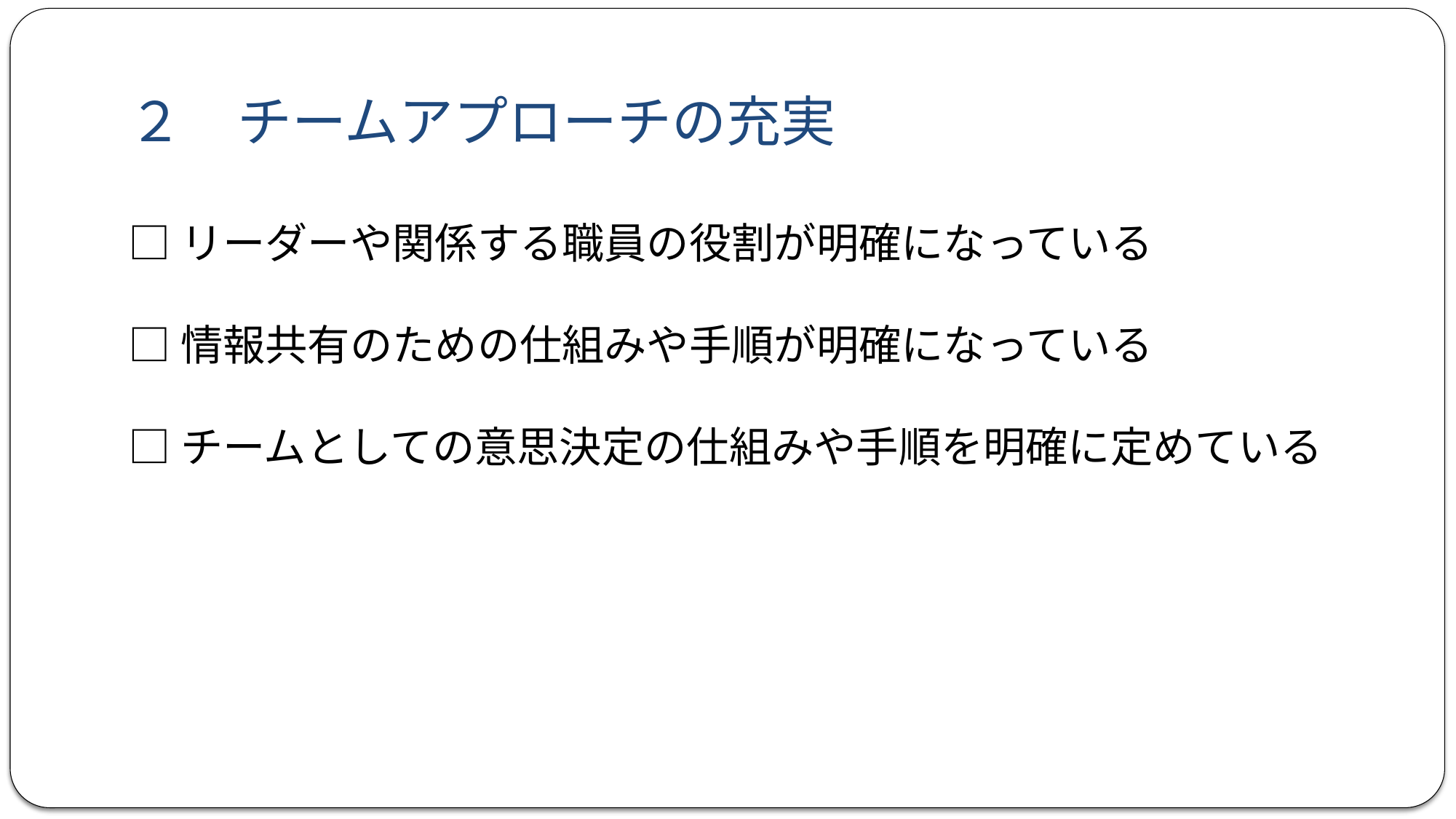

# ２　チームアプローチの充実

□リーダーや関係する職員の役割が明確になっている

□情報共有のための仕組みや手順が明確になっている

□チームとしての意思決定の仕組みや手順を明確に定めている